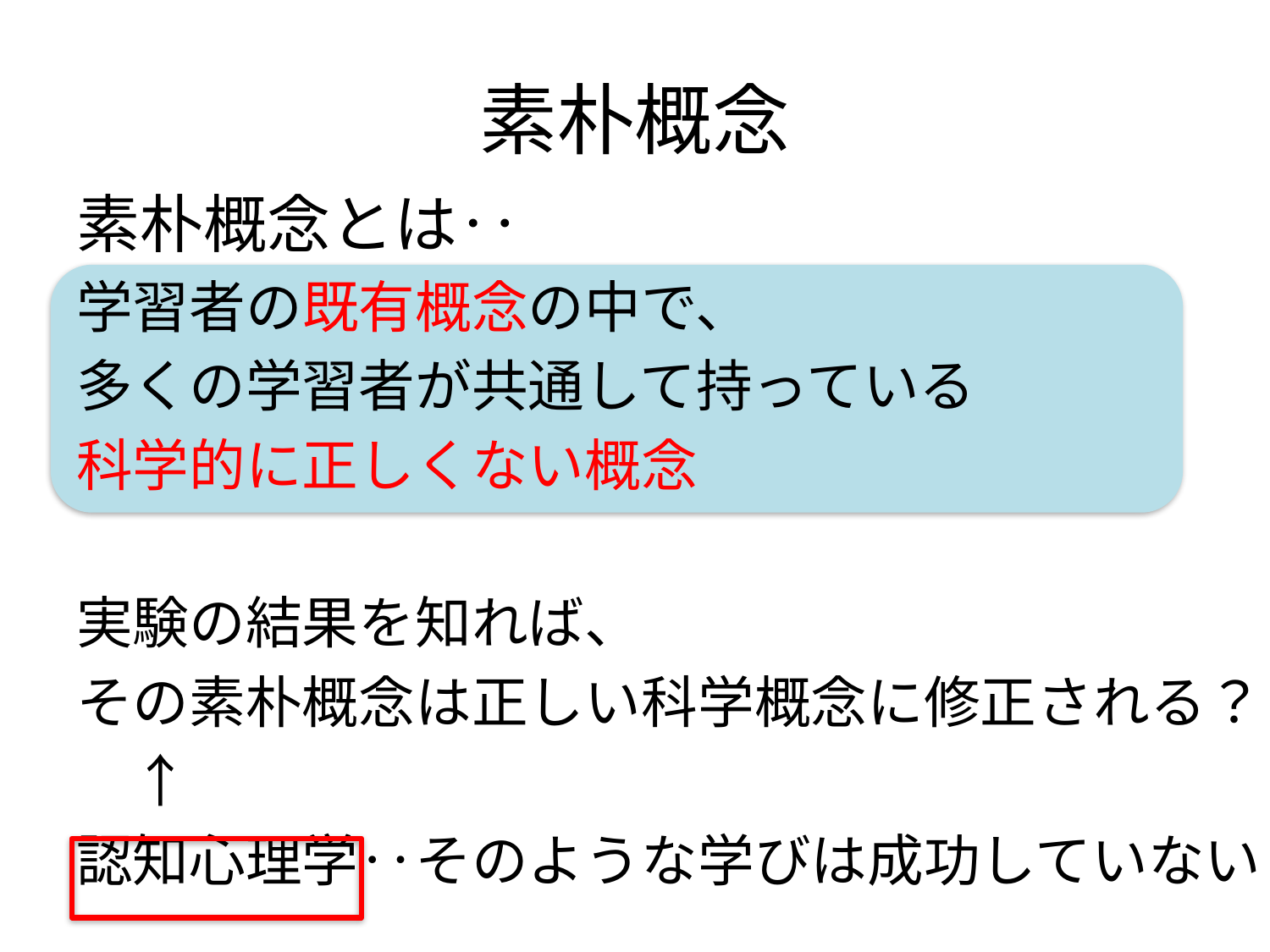

# 素朴概念
素朴概念とは‥
学習者の既有概念の中で、
多くの学習者が共通して持っている
科学的に正しくない概念

実験の結果を知れば、
その素朴概念は正しい科学概念に修正される？
　↑
認知心理学‥そのような学びは成功していない